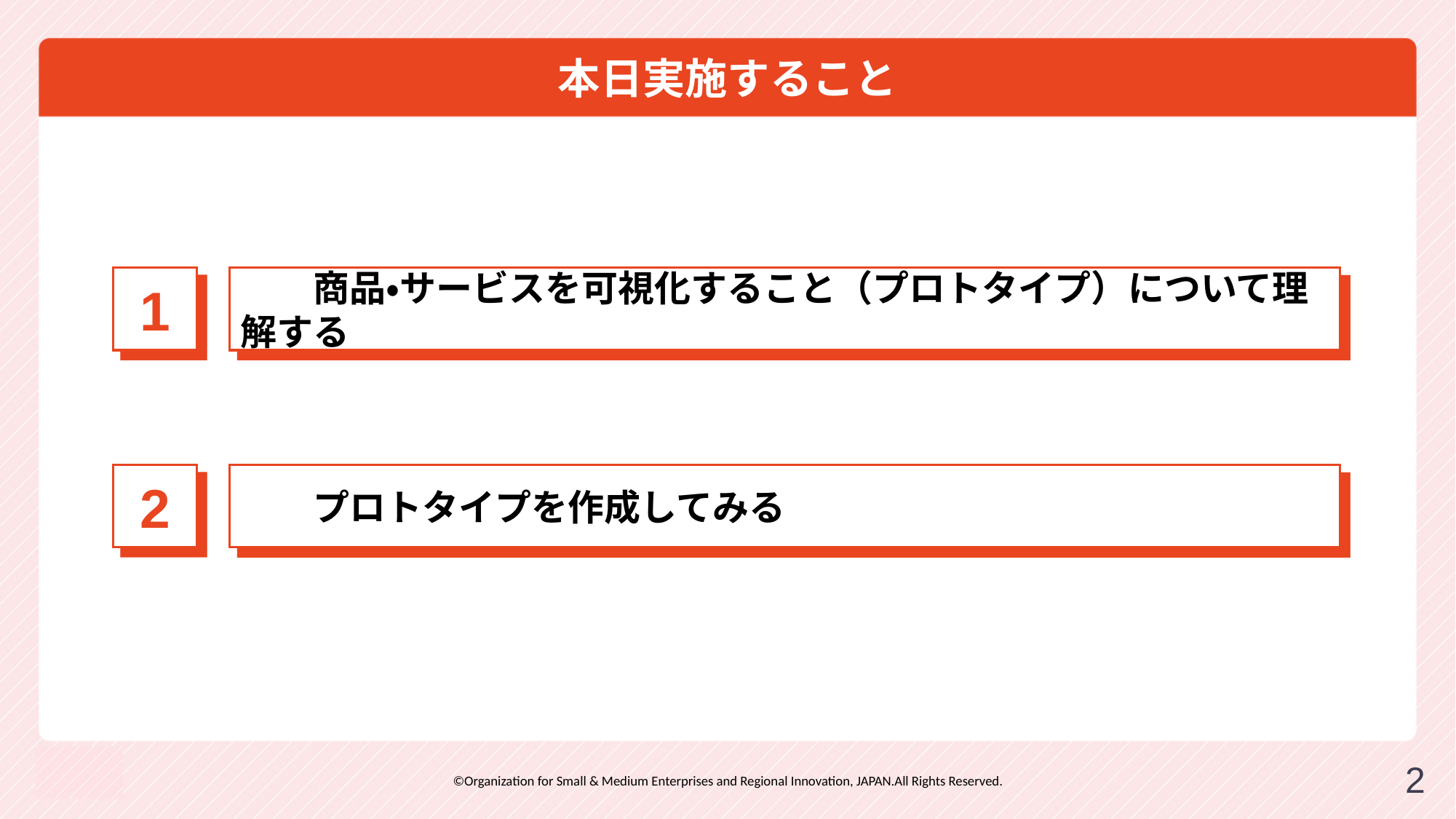

# 本日実施すること
1
　　商品・サービスを可視化すること（プロトタイプ）について理解する
2
　　プロトタイプを作成してみる